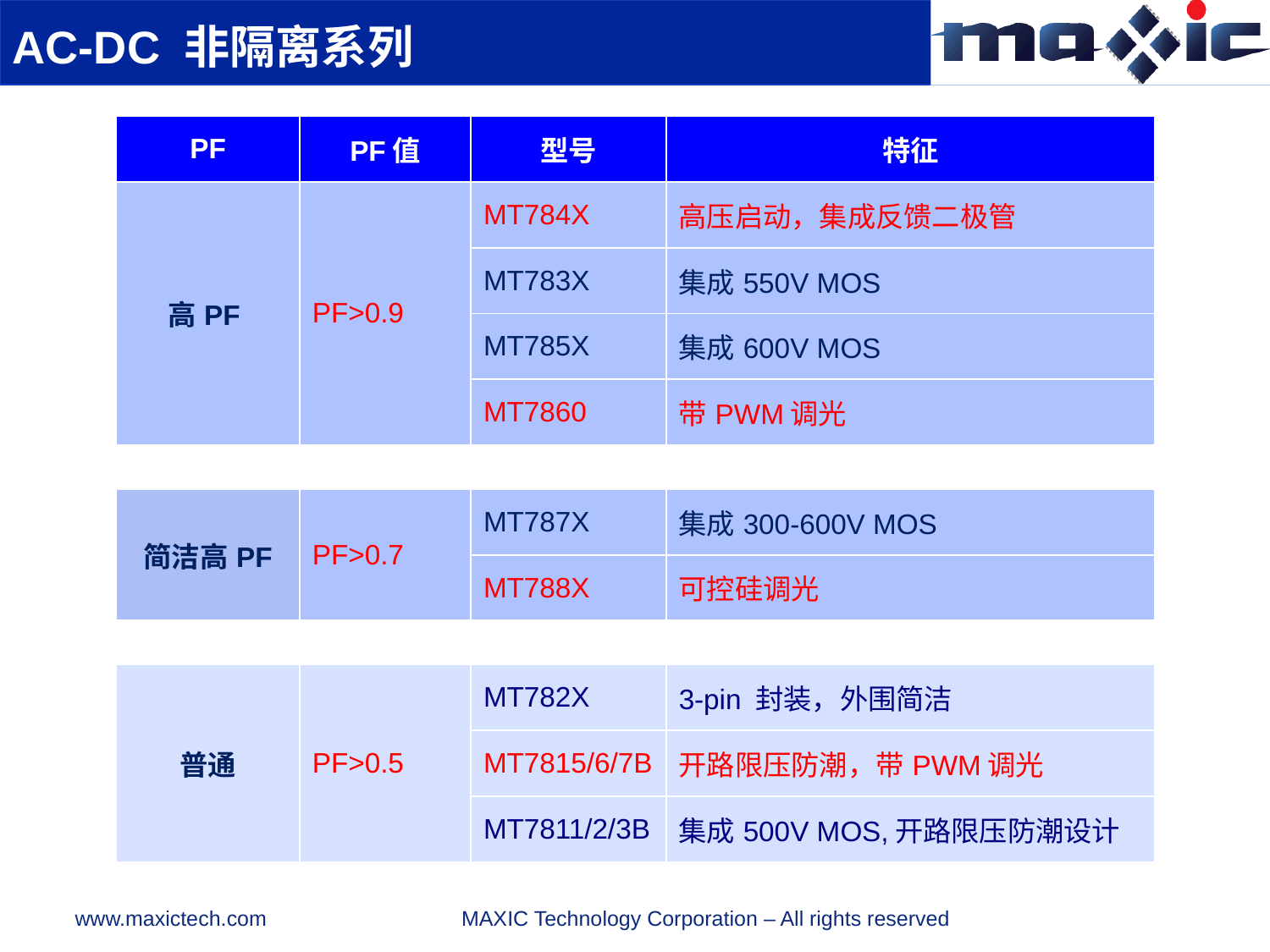

AC-DC 非隔离系列
| PF | PF值 | 型号 | 特征 |
| --- | --- | --- | --- |
| 高PF | PF>0.9 | MT784X | 高压启动，集成反馈二极管 |
|  |  | MT783X | 集成550V MOS |
|  |  | MT785X | 集成600V MOS |
|  |  | MT7860 | 带PWM调光 |
|  |  |  |  |
| 简洁高PF | PF>0.7 | MT787X | 集成300-600V MOS |
|  |  | MT788X | 可控硅调光 |
|  |  |  |  |
| 普通 | PF>0.5 | MT782X | 3-pin 封装，外围简洁 |
|  |  | MT7815/6/7B | 开路限压防潮，带PWM调光 |
|  |  | MT7811/2/3B | 集成500V MOS,开路限压防潮设计 |
5